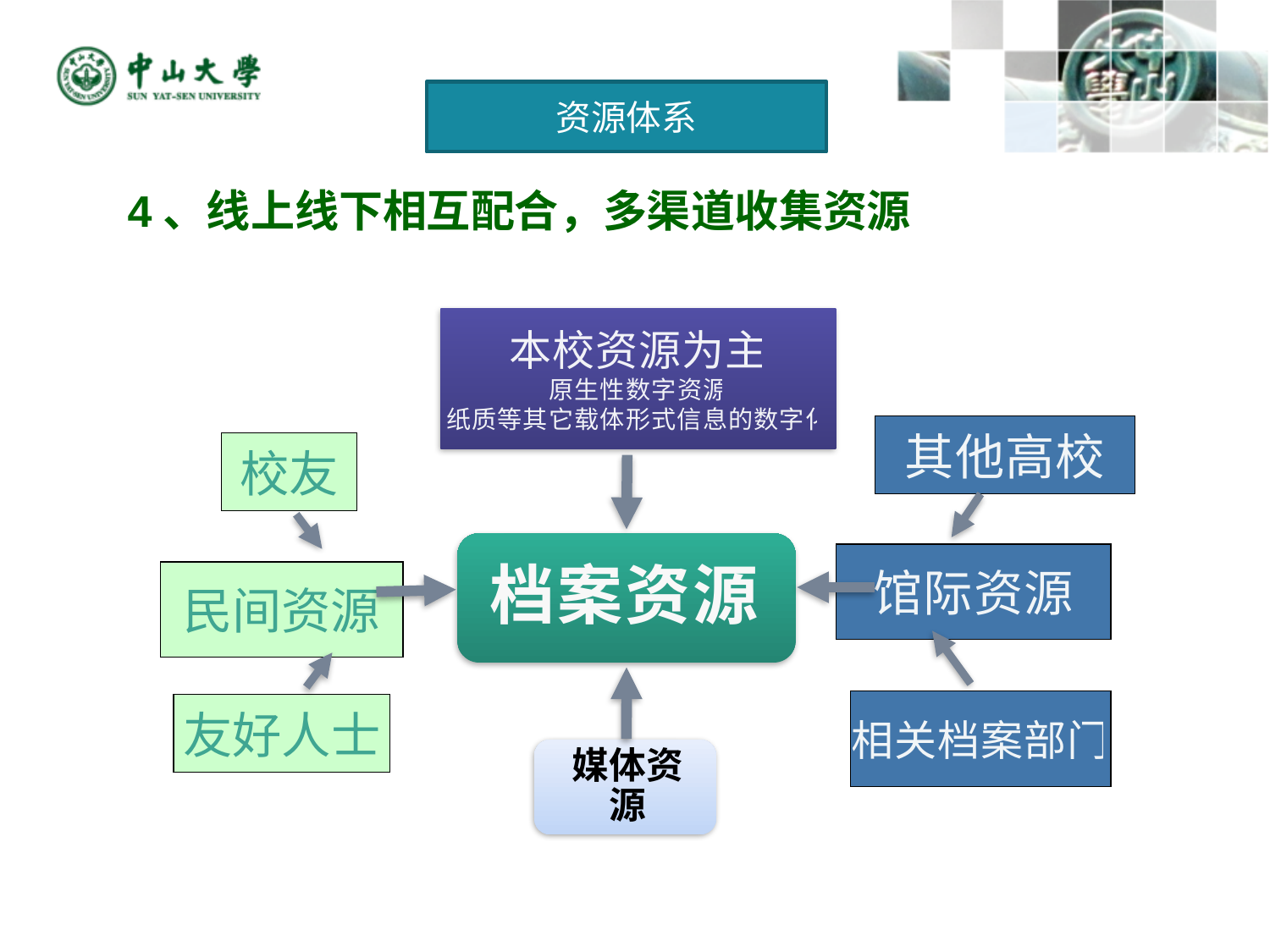

资源体系
4、线上线下相互配合，多渠道收集资源

本校资源为主
原生性数字资源
纸质等其它载体形式信息的数字化

其他高校
校友

档案资源
馆际资源
民间资源

相关档案部门
友好人士
媒体资源
29